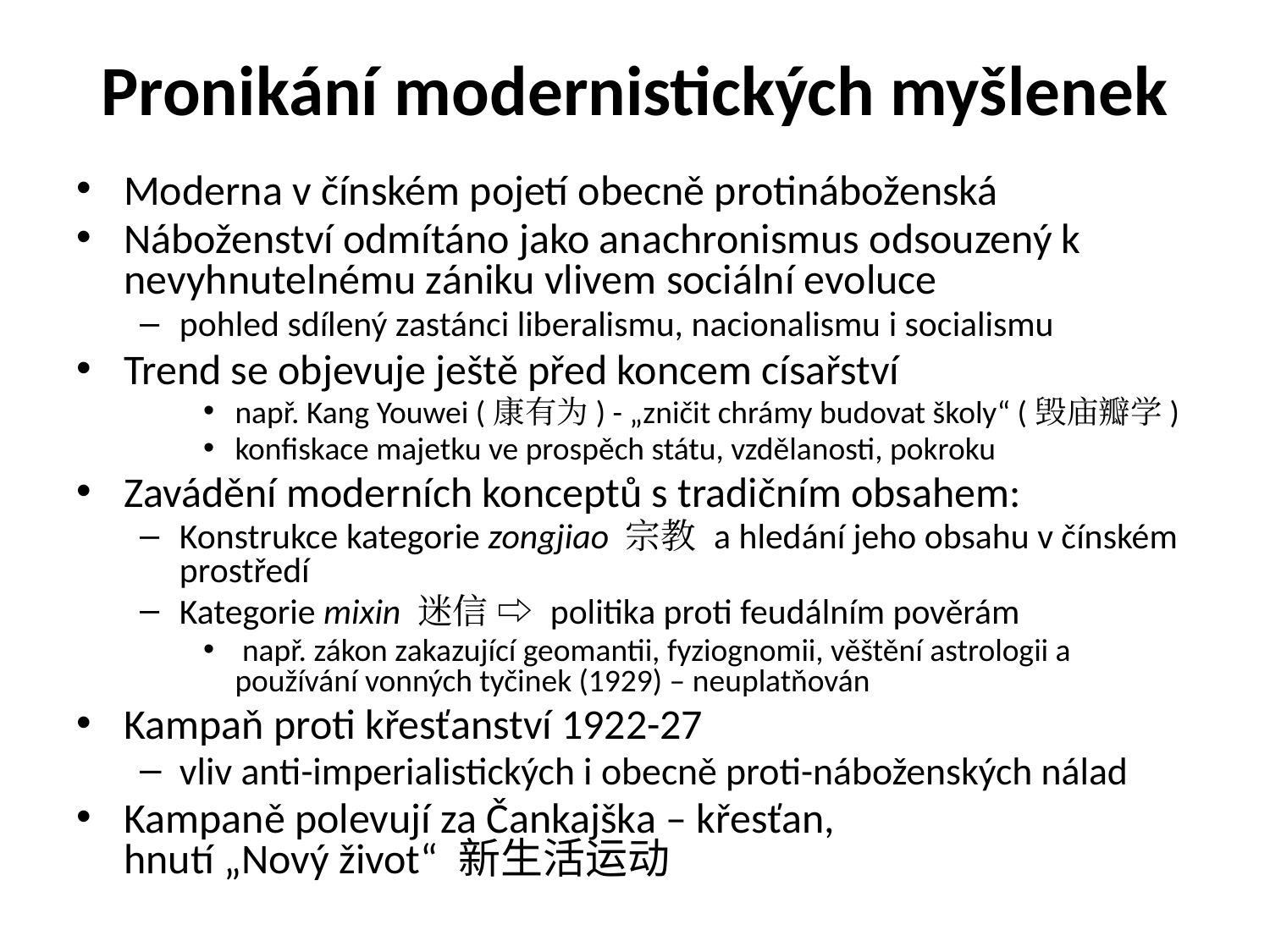

# Pronikání modernistických myšlenek
Moderna v čínském pojetí obecně protináboženská
Náboženství odmítáno jako anachronismus odsouzený k nevyhnutelnému zániku vlivem sociální evoluce
pohled sdílený zastánci liberalismu, nacionalismu i socialismu
Trend se objevuje ještě před koncem císařství
např. Kang Youwei (康有为) - „zničit chrámy budovat školy“ (毁庙瓣学)
konfiskace majetku ve prospěch státu, vzdělanosti, pokroku
Zavádění moderních konceptů s tradičním obsahem:
Konstrukce kategorie zongjiao 宗教 a hledání jeho obsahu v čínském prostředí
Kategorie mixin 迷信 ⇨ politika proti feudálním pověrám
 např. zákon zakazující geomantii, fyziognomii, věštění astrologii a používání vonných tyčinek (1929) – neuplatňován
Kampaň proti křesťanství 1922-27
vliv anti-imperialistických i obecně proti-náboženských nálad
Kampaně polevují za Čankajška – křesťan,
hnutí „Nový život“ 新生活运动